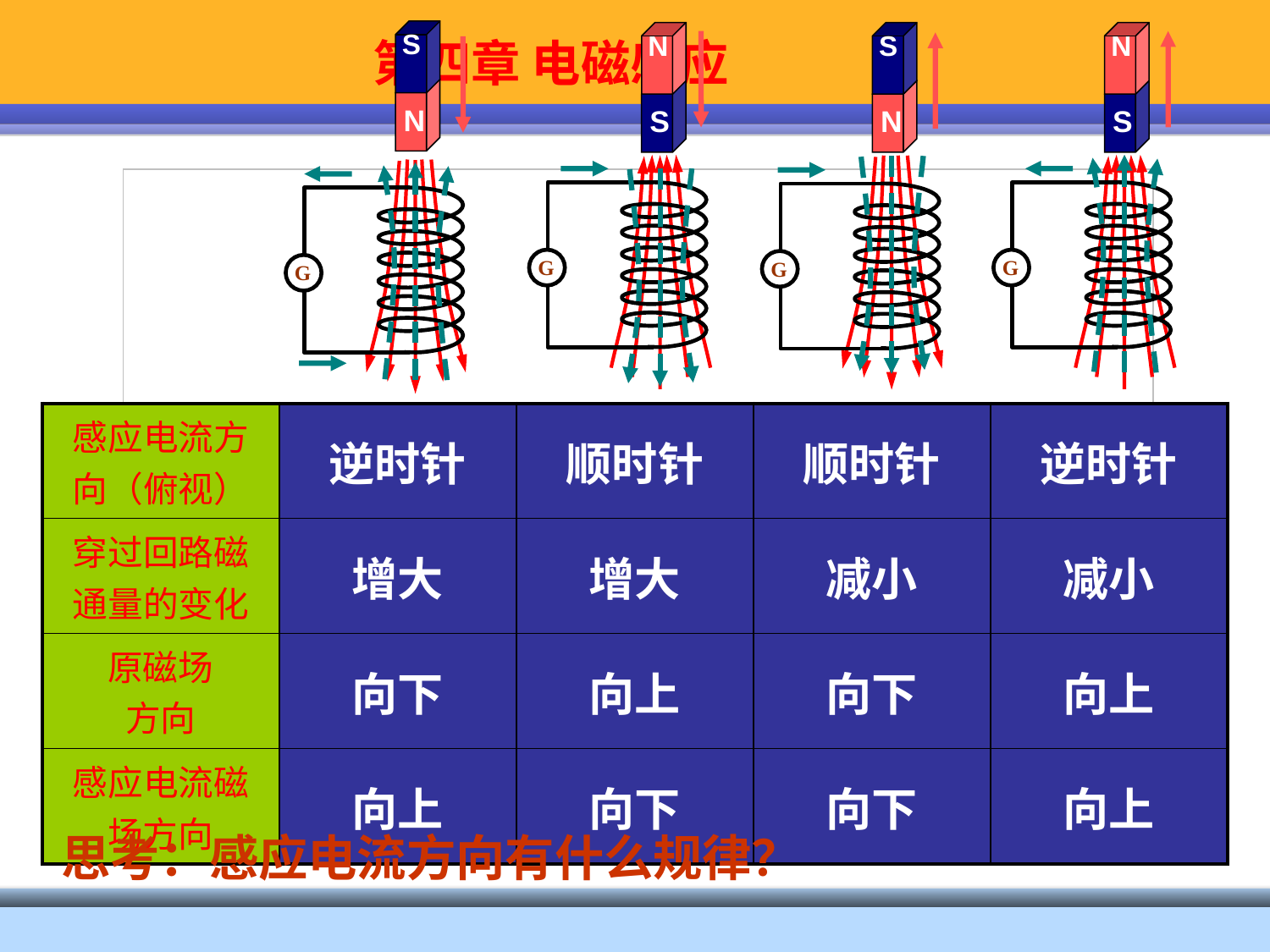

S

N

G

N

S

G
S

N

G
N

S

G
| 感应电流方向（俯视） | 逆时针 | 顺时针 | 顺时针 | 逆时针 |
| --- | --- | --- | --- | --- |
| 穿过回路磁通量的变化 | 增大 | 增大 | 减小 | 减小 |
| 原磁场 方向 | 向下 | 向上 | 向下 | 向上 |
| 感应电流磁场方向 | 向上 | 向下 | 向下 | 向上 |
思考：感应电流方向有什么规律？